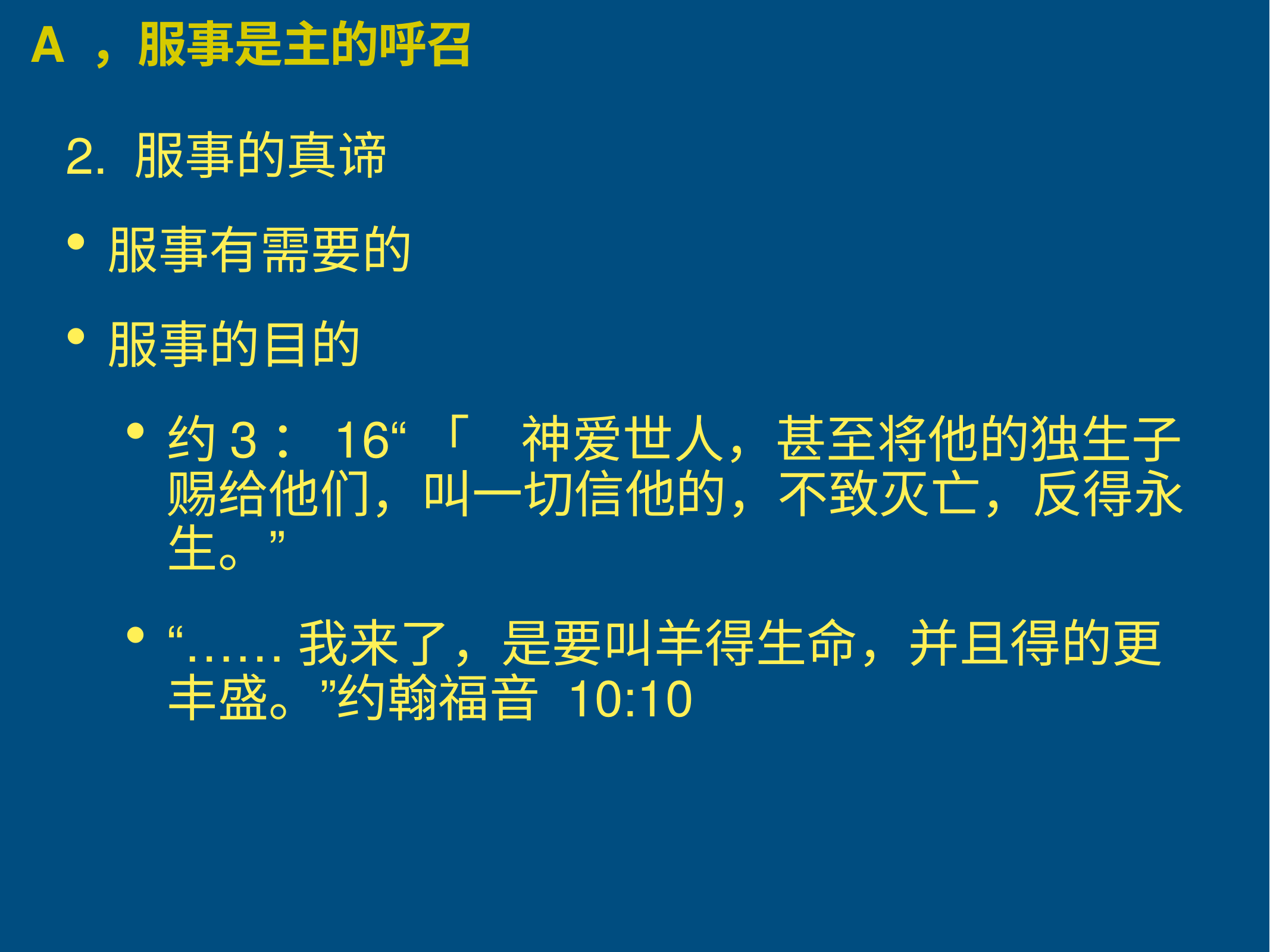

# A ，服事是主的呼召
2. 服事的真谛
服事有需要的
服事的目的
约3：16“「　神爱世人，甚至将他的独生子赐给他们，叫一切信他的，不致灭亡，反得永生。”
“……我来了，是要叫羊得生命，并且得的更丰盛。”约翰福音 10:10